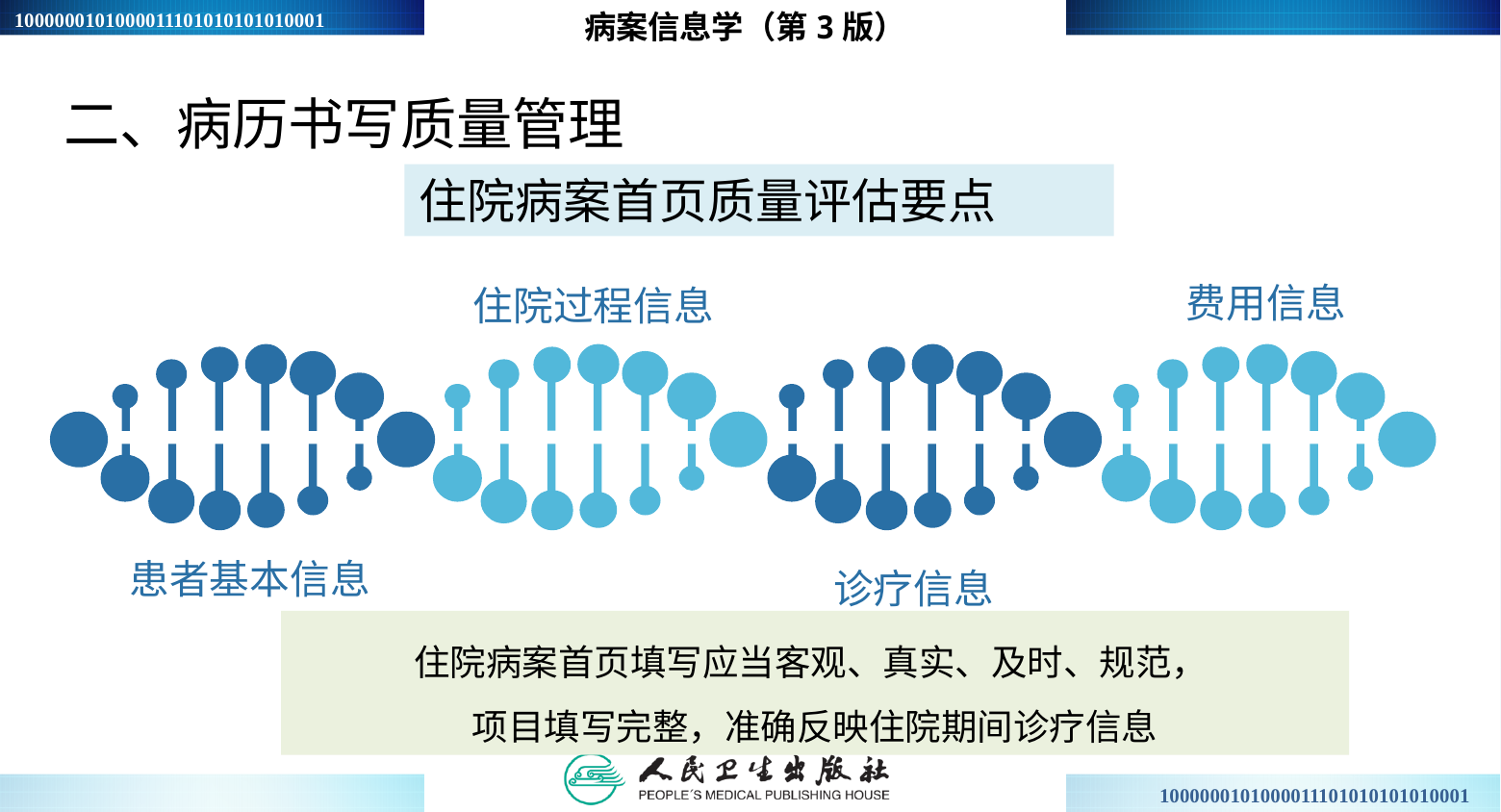

病案信息学（第3版）
二、病历书写质量管理
住院病案首页质量评估要点
费用信息
住院过程信息

患者基本信息
诊疗信息
住院病案首页填写应当客观、真实、及时、规范，
项目填写完整，准确反映住院期间诊疗信息